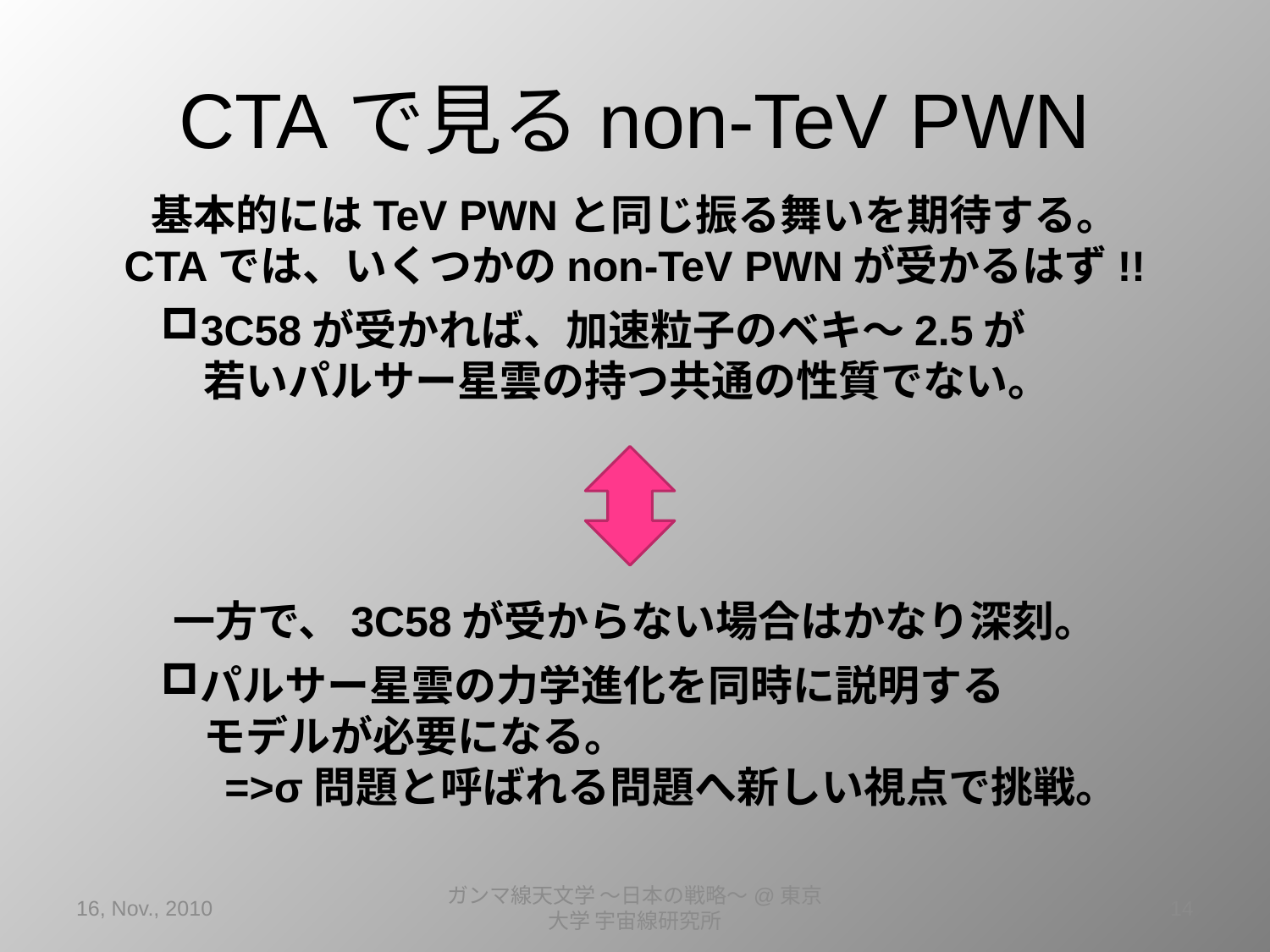

# CTAで見るnon-TeV PWN
基本的にはTeV PWNと同じ振る舞いを期待する。
CTAでは、いくつかのnon-TeV PWNが受かるはず!!

一方で、3C58が受からない場合はかなり深刻。
3C58が受かれば、加速粒子のベキ～2.5が
　若いパルサー星雲の持つ共通の性質でない。

パルサー星雲の力学進化を同時に説明する
　モデルが必要になる。
=>σ問題と呼ばれる問題へ新しい視点で挑戦。

16, Nov., 2010
ガンマ線天文学 ～日本の戦略～@東京大学 宇宙線研究所
14